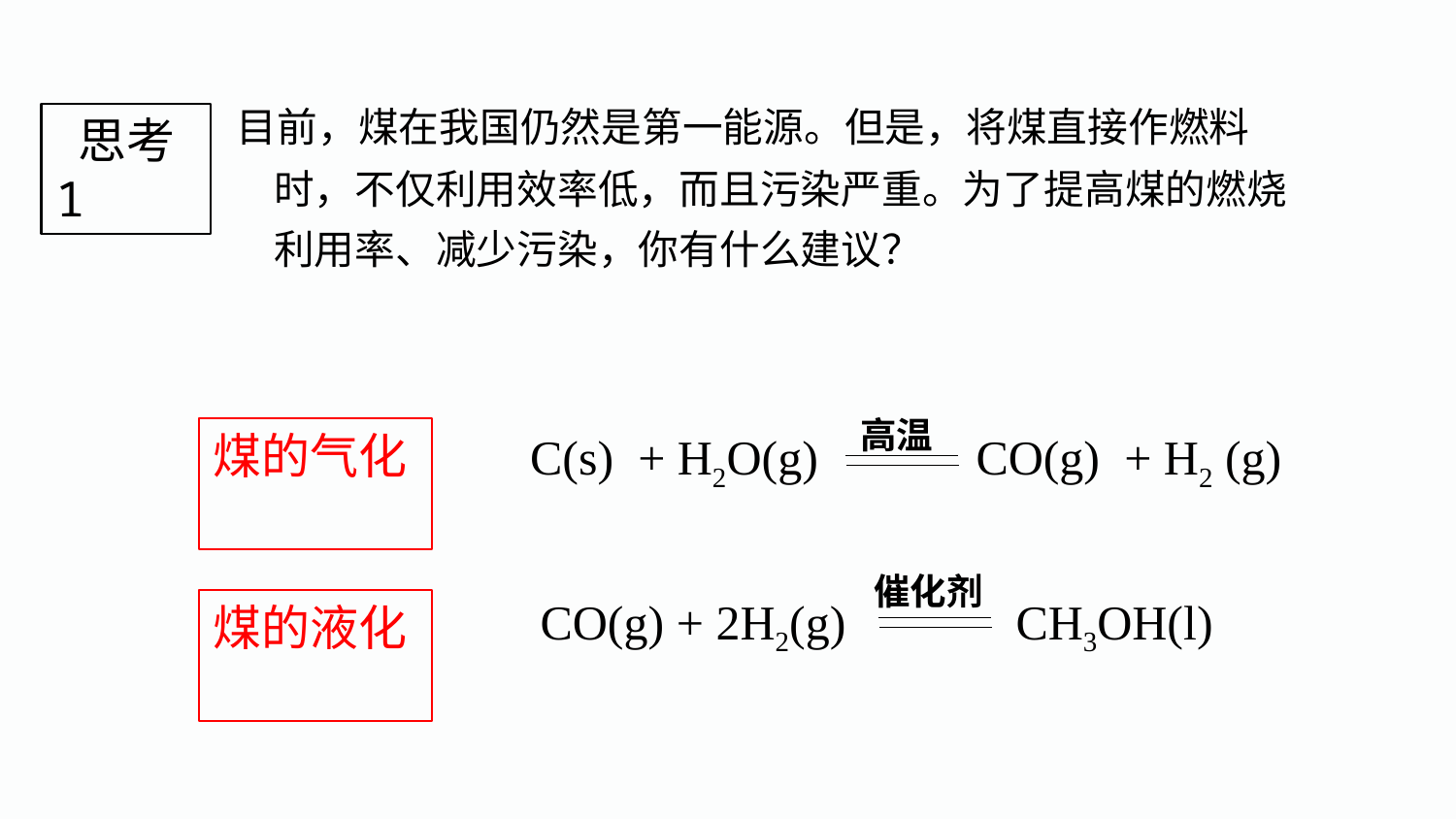

目前，煤在我国仍然是第一能源。但是，将煤直接作燃料
        时，不仅利用效率低，而且污染严重。为了提高煤的燃烧
        利用率、减少污染，你有什么建议？
 思考1
高温
C(s)  + H2O(g)             CO(g)  + H2 (g)
煤的气化
催化剂
 CO(g) + 2H2(g)              CH3OH(l)
煤的液化